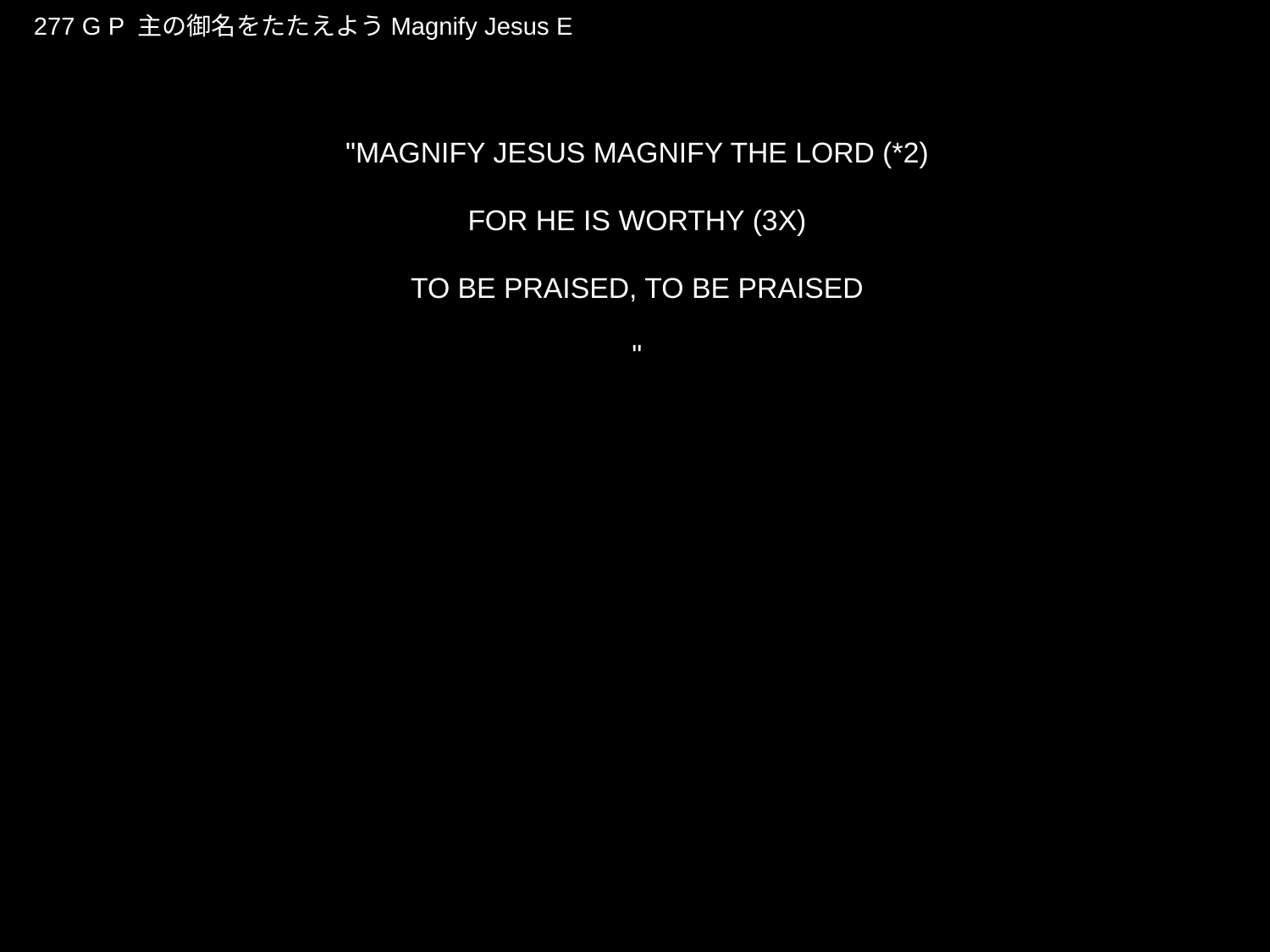

しゅのみなをたたえよう
★P
277 G P 主の御名をたたえようMagnify Jesus E
★４
"MAGNIFY JESUS MAGNIFY THE LORD (*2)
FOR HE IS WORTHY (3X)
TO BE PRAISED, TO BE PRAISED
"